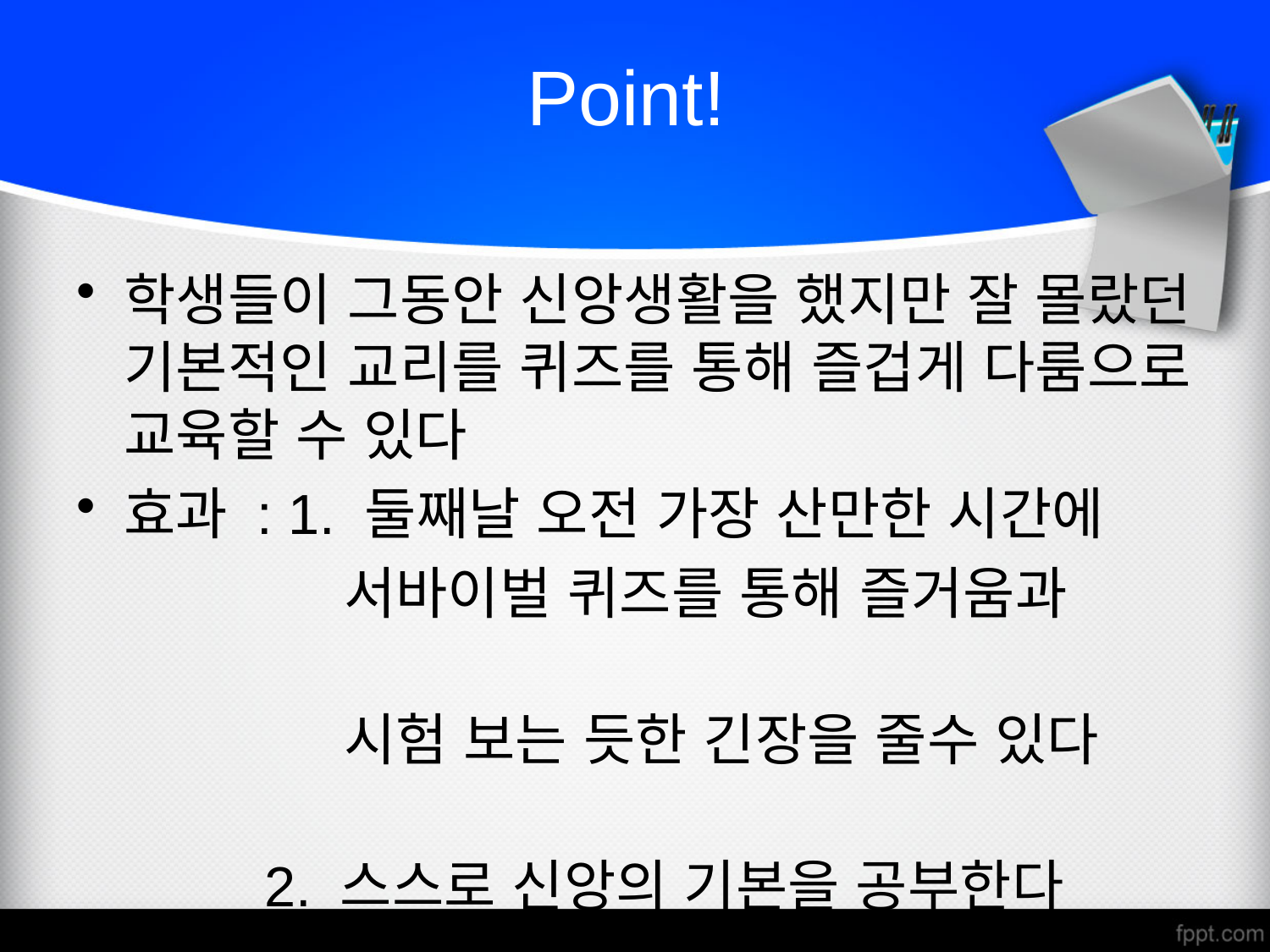

# Point!
학생들이 그동안 신앙생활을 했지만 잘 몰랐던 기본적인 교리를 퀴즈를 통해 즐겁게 다룸으로 교육할 수 있다
효과 : 1. 둘째날 오전 가장 산만한 시간에
                서바이벌 퀴즈를 통해 즐거움과
                시험 보는 듯한 긴장을 줄수 있다
            2. 스스로 신앙의 기본을 공부한다
            3. TV에서 보던 골든벨을 간접경험